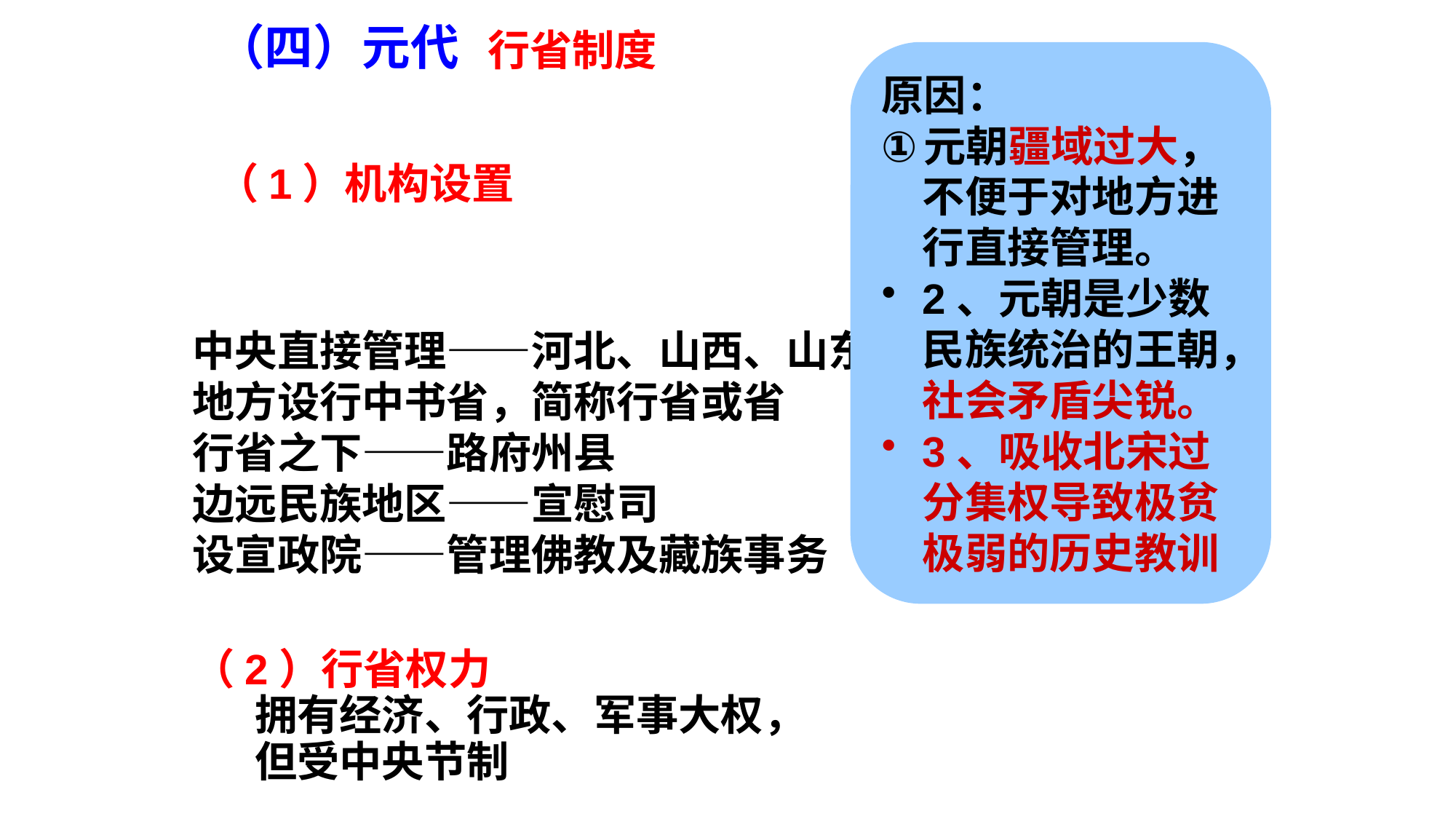

# （四）元代
行省制度
原因：
元朝疆域过大，不便于对地方进行直接管理。
2、元朝是少数民族统治的王朝，社会矛盾尖锐。
3、吸收北宋过分集权导致极贫极弱的历史教训
（1）机构设置
中央直接管理——河北、山西、山东
地方设行中书省，简称行省或省
行省之下——路府州县
边远民族地区——宣慰司
设宣政院——管理佛教及藏族事务
（2）行省权力
拥有经济、行政、军事大权，
但受中央节制